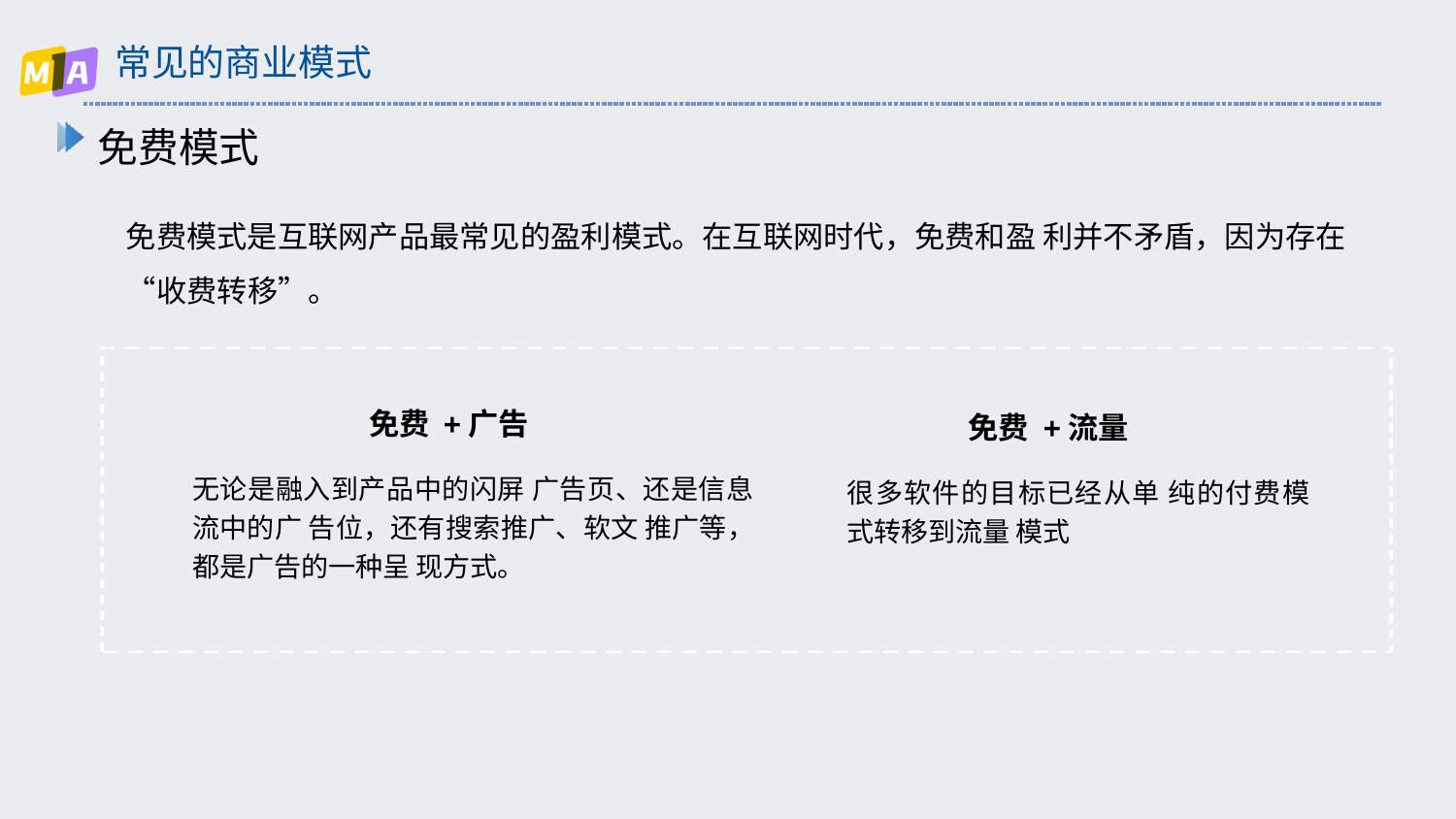

# 常见的商业模式
免费模式
免费模式是互联网产品最常见的盈利模式。在互联网时代，免费和盈 利并不矛盾，因为存在“收费转移”。

            免费 +广告
无论是融入到产品中的闪屏 广告页、还是信息流中的广 告位，还有搜索推广、软文 推广等，都是广告的一种呈 现方式。
            免费 +流量
很多软件的目标已经从单 纯的付费模式转移到流量 模式